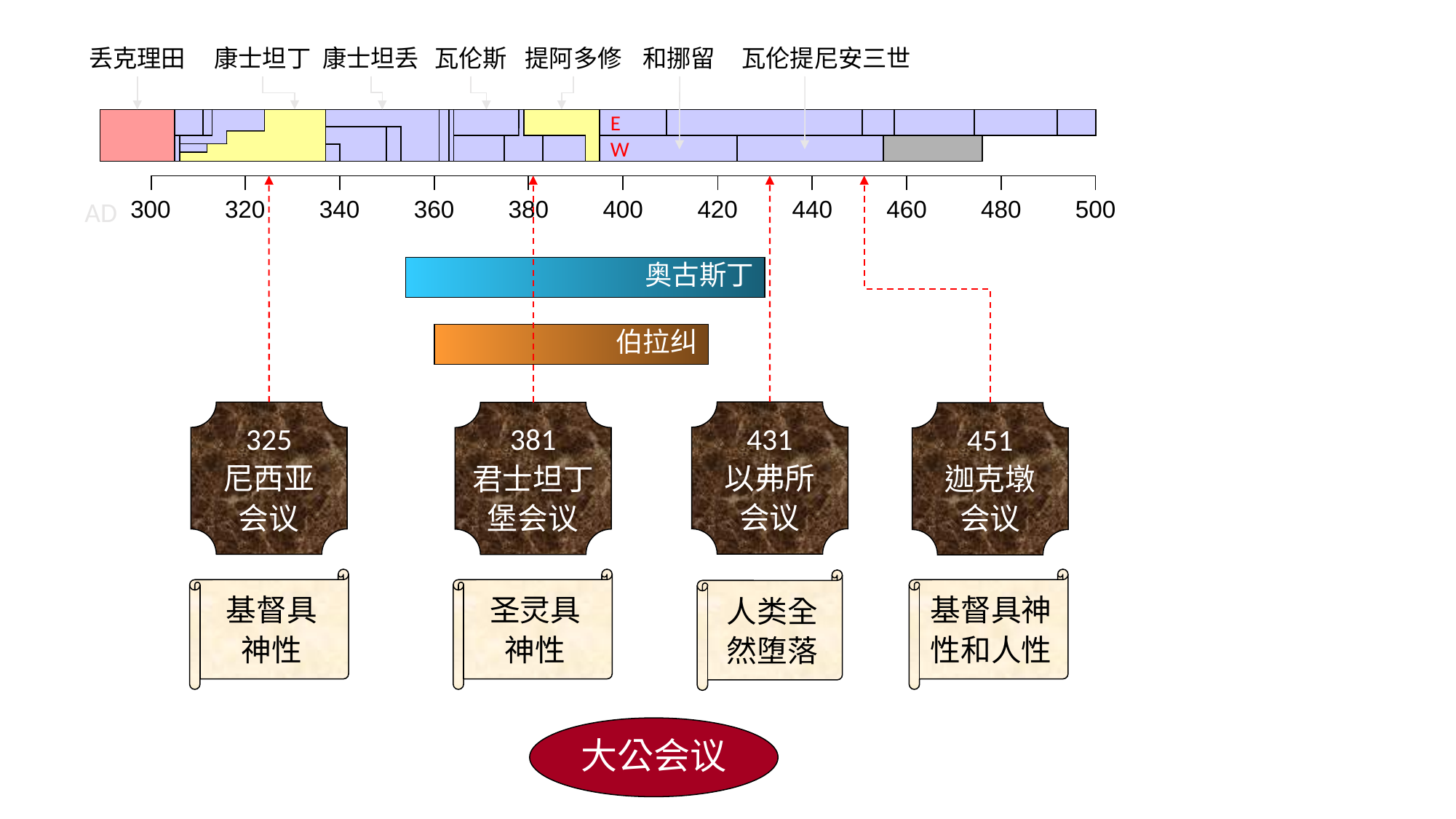

和挪留
丢克理田
康士坦丁
康士坦丢
瓦伦斯
提阿多修
瓦伦提尼安三世

E

W

|  |  |  |  |  |  |  |  |  |  |
| --- | --- | --- | --- | --- | --- | --- | --- | --- | --- |
AD
| 300 | 320 | 340 | 360 | 380 | 400 | 420 | 440 | 460 | 480 | 500 |
| --- | --- | --- | --- | --- | --- | --- | --- | --- | --- | --- |
奥古斯丁
伯拉纠
431
以弗所
会议
325
尼西亚
会议
381
君士坦丁
堡会议
451
迦克墩
会议
基督具
神性
圣灵具
神性
基督具神
性和人性
人类全
然堕落
大公会议